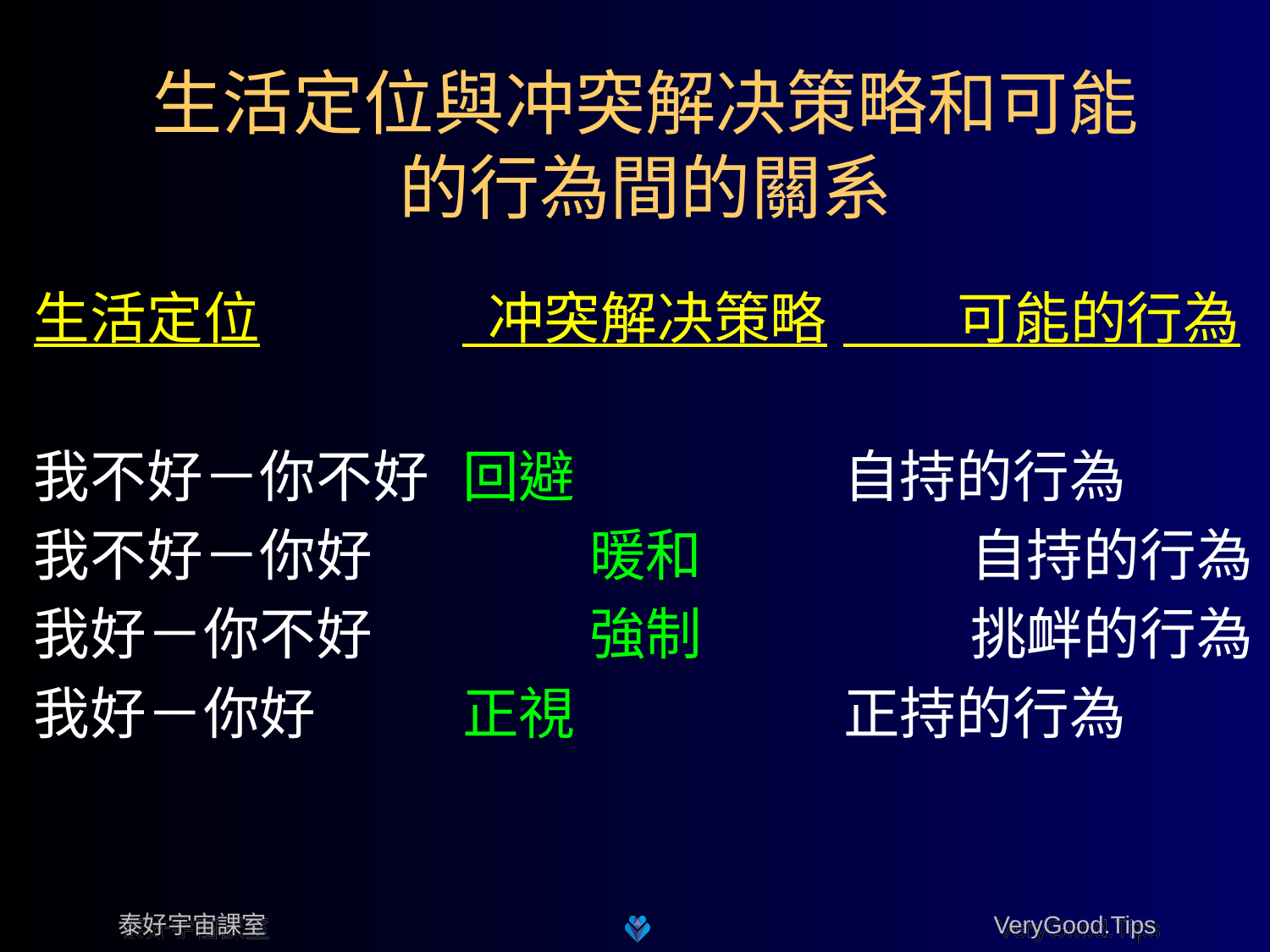

# 生活定位與冲突解决策略和可能的行為間的關系
生活定位		  冲突解决策略	         可能的行為

我不好－你不好	回避			自持的行為
我不好－你好		暖和			自持的行為
我好－你不好		強制			挑衅的行為
我好－你好		正視			正持的行為